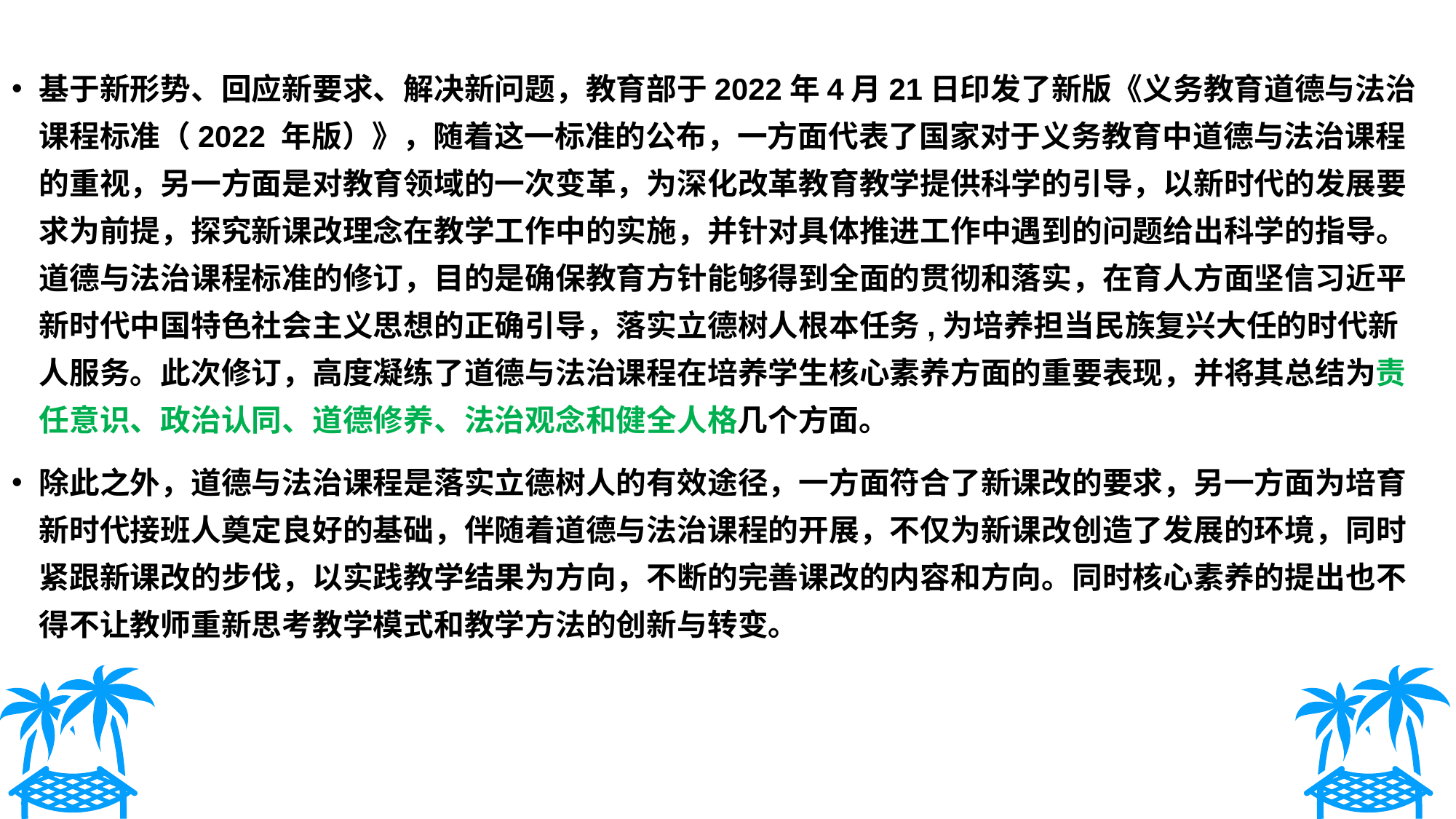

基于新形势、回应新要求、解决新问题，教育部于2022年4月21日印发了新版《义务教育道德与法治课程标准（2022 年版）》，随着这一标准的公布，一方面代表了国家对于义务教育中道德与法治课程的重视，另一方面是对教育领域的一次变革，为深化改革教育教学提供科学的引导，以新时代的发展要求为前提，探究新课改理念在教学工作中的实施，并针对具体推进工作中遇到的问题给出科学的指导。道德与法治课程标准的修订，目的是确保教育方针能够得到全面的贯彻和落实，在育人方面坚信习近平新时代中国特色社会主义思想的正确引导，落实立德树人根本任务,为培养担当民族复兴大任的时代新人服务。此次修订，高度凝练了道德与法治课程在培养学生核心素养方面的重要表现，并将其总结为责任意识、政治认同、道德修养、法治观念和健全人格几个方面。
除此之外，道德与法治课程是落实立德树人的有效途径，一方面符合了新课改的要求，另一方面为培育新时代接班人奠定良好的基础，伴随着道德与法治课程的开展，不仅为新课改创造了发展的环境，同时紧跟新课改的步伐，以实践教学结果为方向，不断的完善课改的内容和方向。同时核心素养的提出也不得不让教师重新思考教学模式和教学方法的创新与转变。